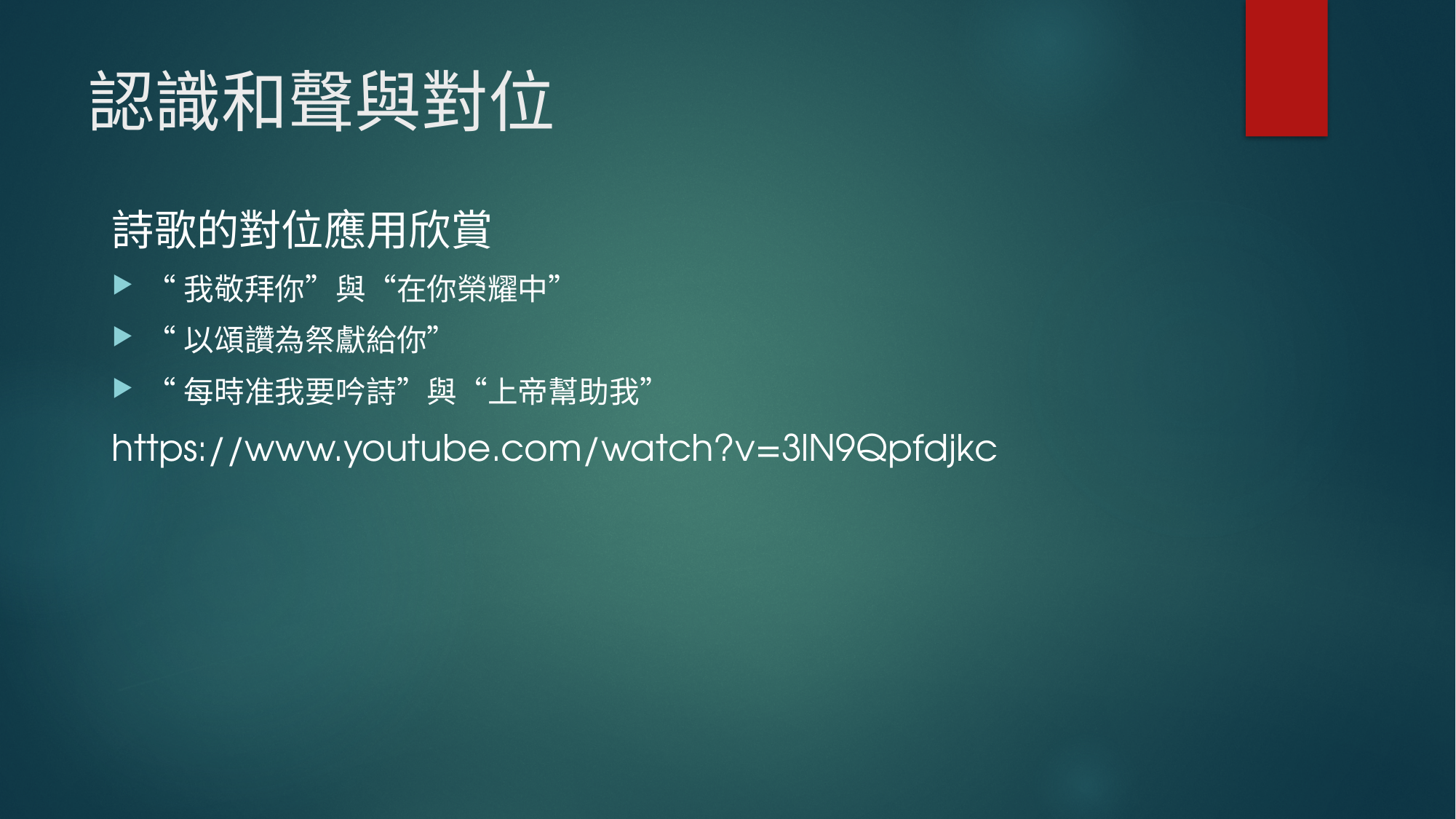

# 認識和聲與對位
詩歌的對位應用欣賞
“我敬拜你”與“在你榮耀中”
“以頌讚為祭獻給你”
“每時准我要吟詩”與“上帝幫助我”
https://www.youtube.com/watch?v=3lN9Qpfdjkc